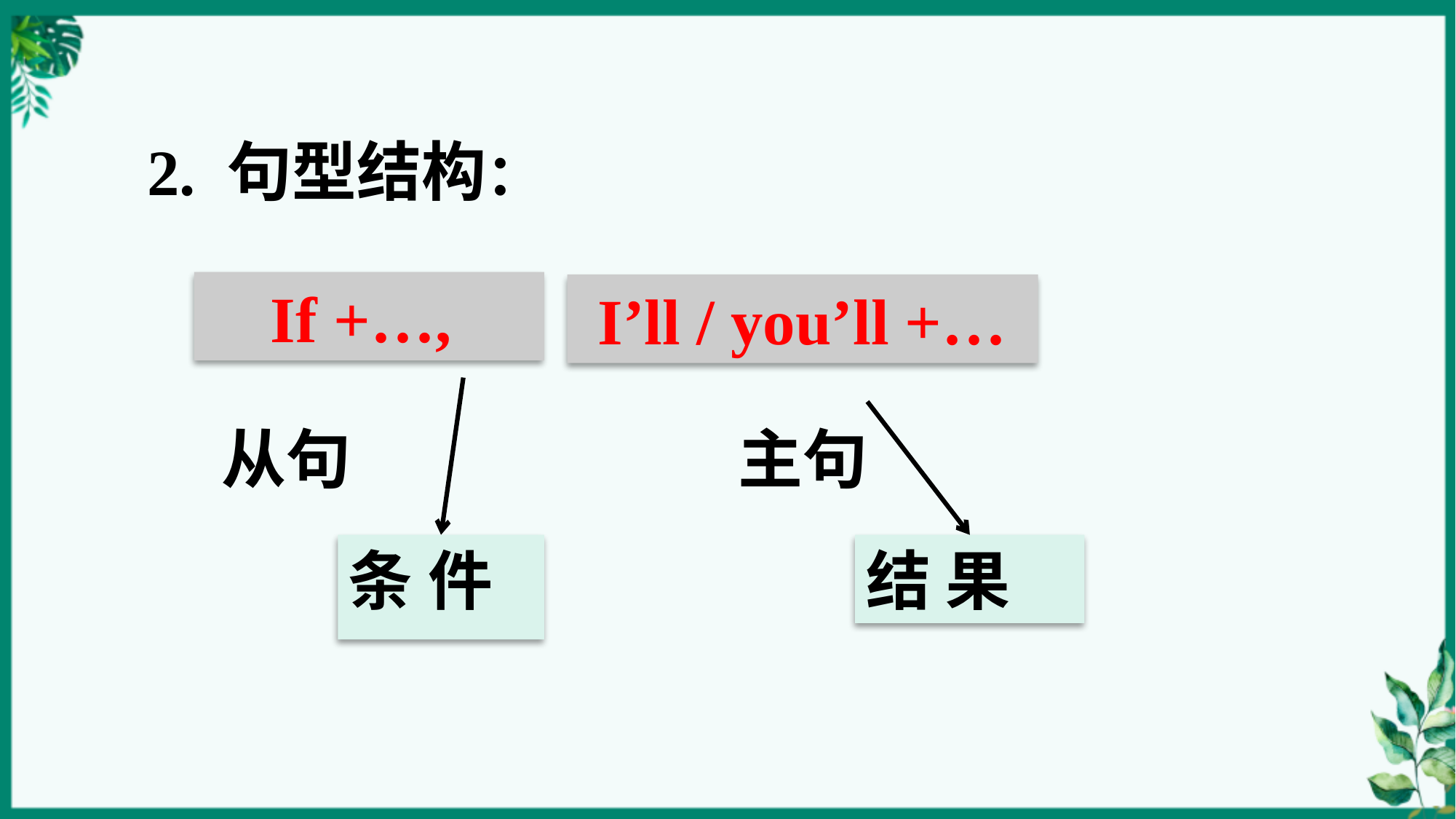

2. 句型结构：
 If +…,
I’ll / you’ll +…
从句
主句
条 件
结 果